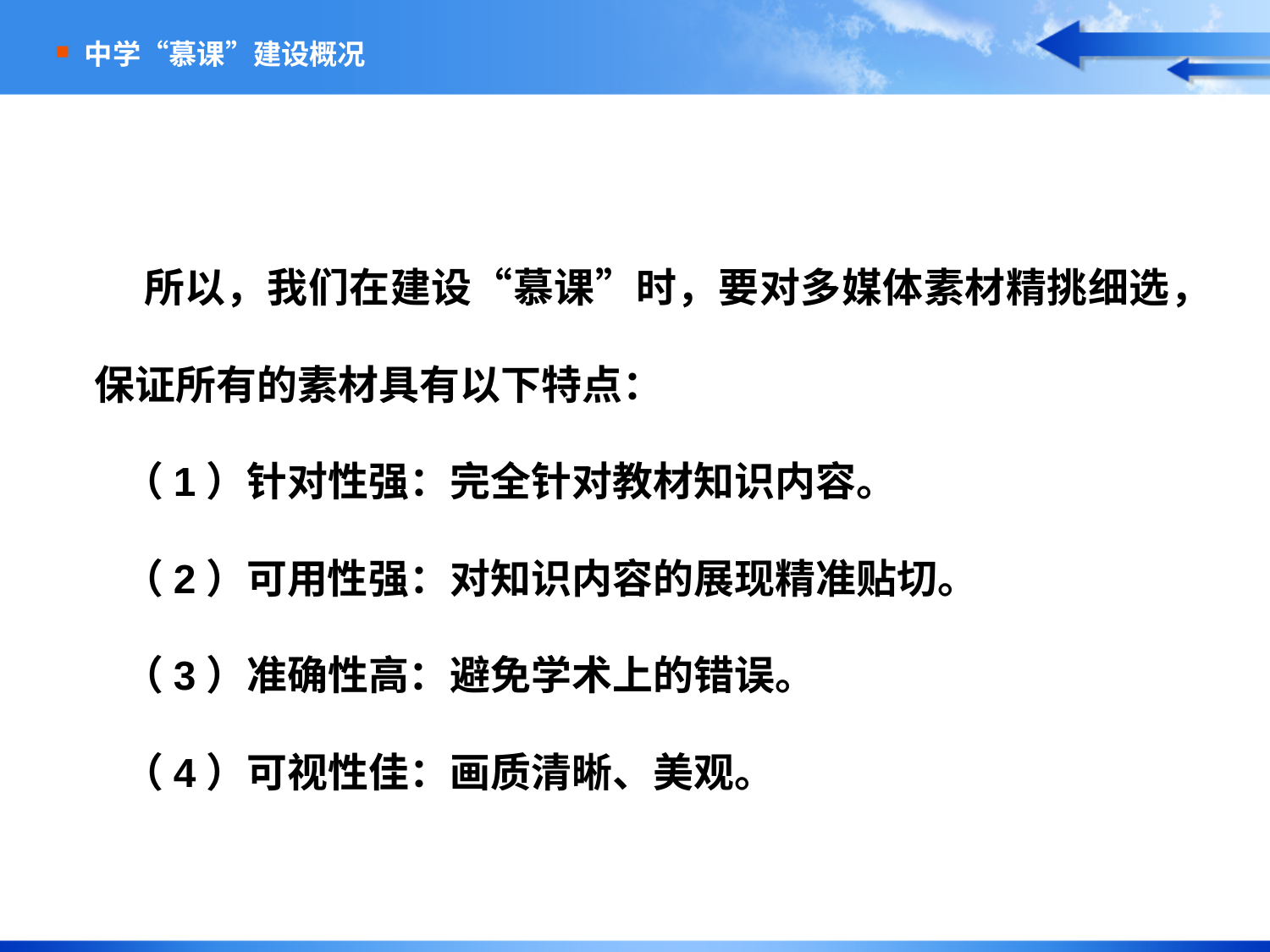

中学“慕课”建设概况
    所以，我们在建设“慕课”时，要对多媒体素材精挑细选，保证所有的素材具有以下特点：
  （1）针对性强：完全针对教材知识内容。
  （2）可用性强：对知识内容的展现精准贴切。
  （3）准确性高：避免学术上的错误。
  （4）可视性佳：画质清晰、美观。